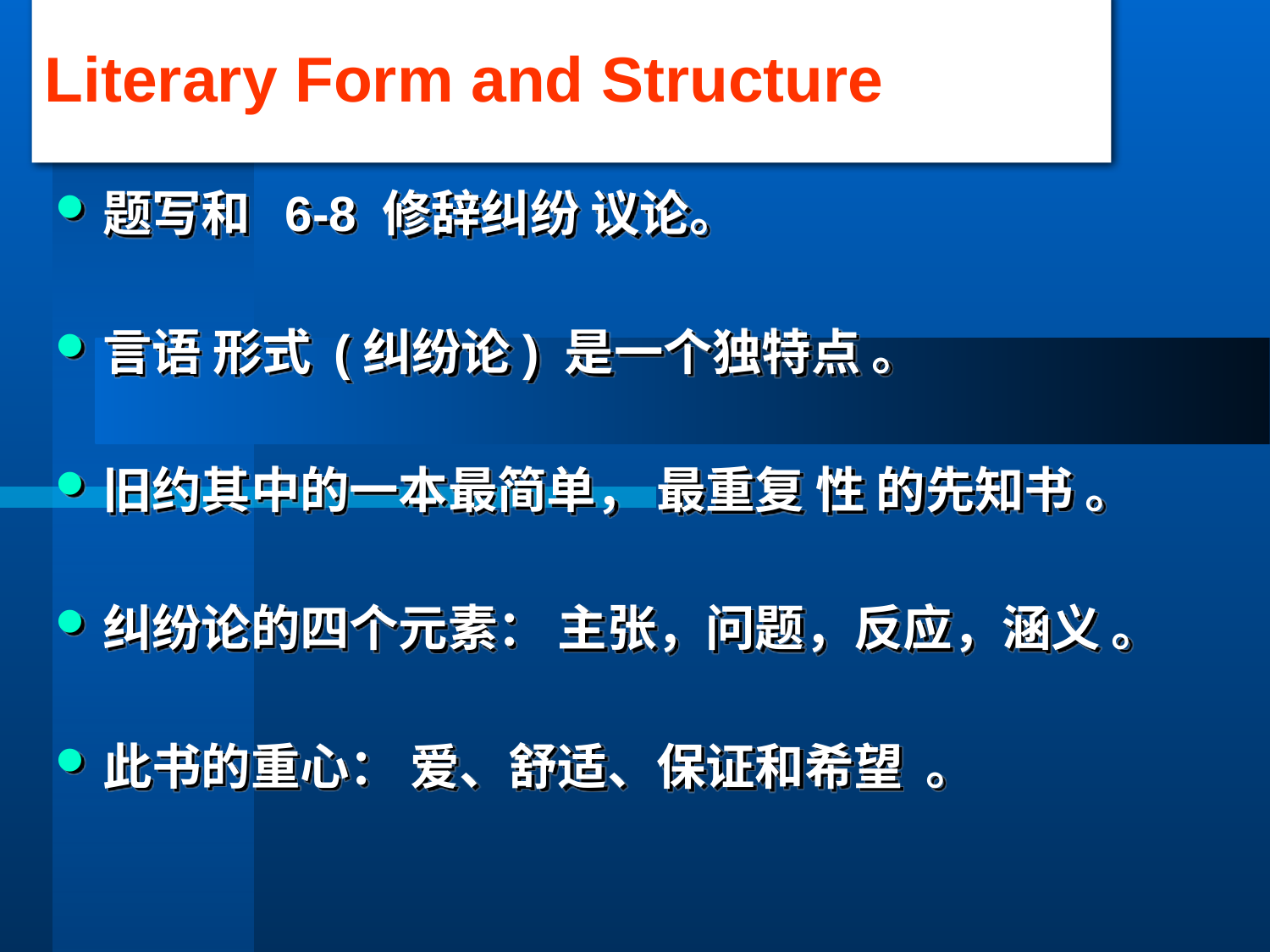

# Literary Form and Structure
题写和  6-8 修辞纠纷 议论。

言语 形式 (纠纷论) 是一个独特点 。

旧约其中的一本最简单， 最重复 性 的先知书 。

纠纷论的四个元素： 主张，问题，反应，涵义 。

此书的重心： 爱、舒适、保证和希望  。